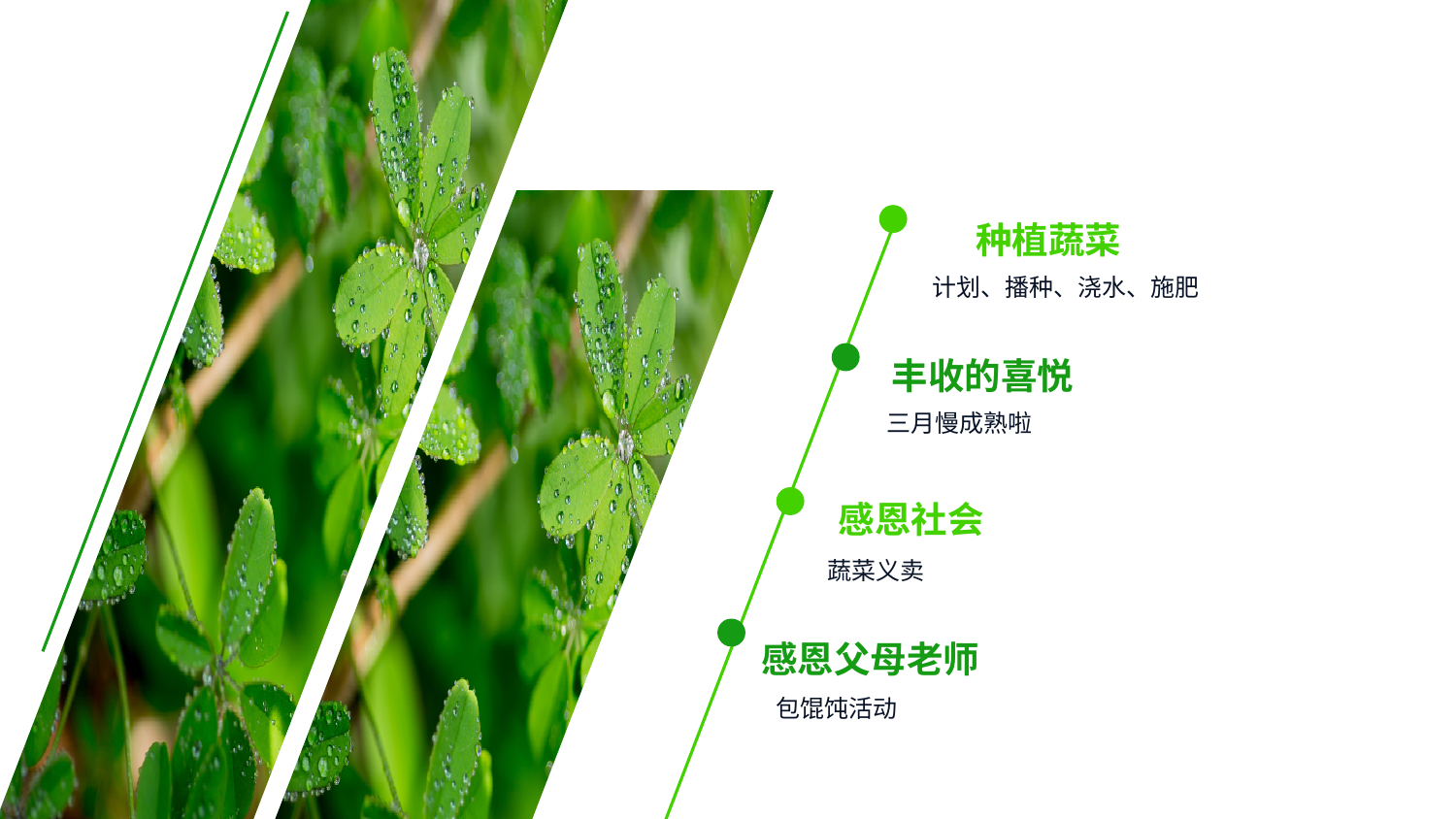

种植蔬菜

计划、播种、浇水、施肥
丰收的喜悦

三月慢成熟啦
感恩社会

蔬菜义卖
感恩父母老师

包馄饨活动